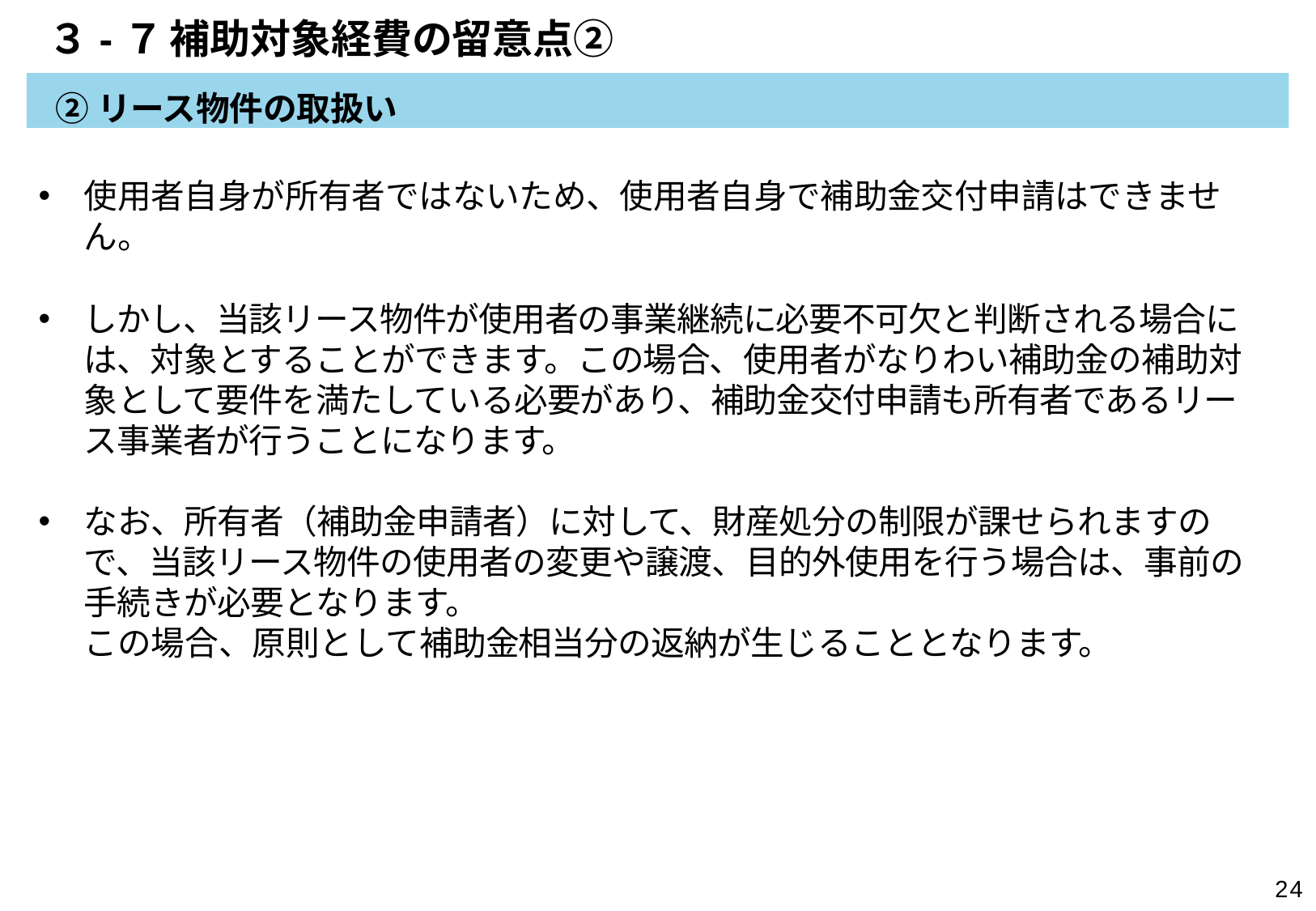

３-７	補助対象経費の留意点②
②リース物件の取扱い
使用者自身が所有者ではないため、使用者自身で補助金交付申請はできません。
しかし、当該リース物件が使用者の事業継続に必要不可欠と判断される場合には、対象とすることができます。この場合、使用者がなりわい補助金の補助対象として要件を満たしている必要があり、補助金交付申請も所有者であるリース事業者が行うことになります。
なお、所有者（補助金申請者）に対して、財産処分の制限が課せられますので、当該リース物件の使用者の変更や譲渡、目的外使用を行う場合は、事前の手続きが必要となります。
この場合、原則として補助金相当分の返納が生じることとなります。

24